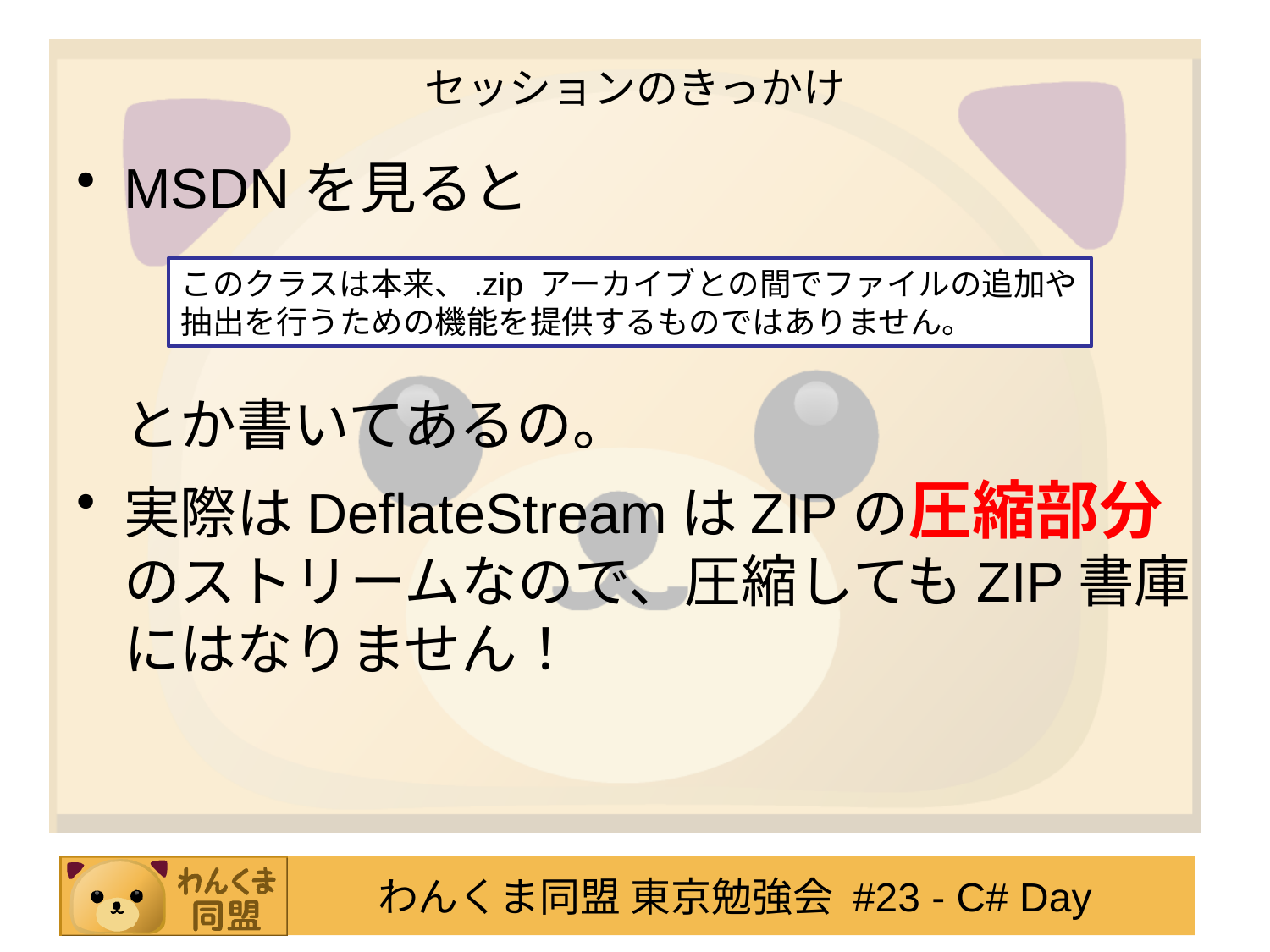

# セッションのきっかけ
MSDNを見ると

	とか書いてあるの。
実際はDeflateStreamはZIPの圧縮部分のストリームなので、圧縮してもZIP書庫にはなりません！

このクラスは本来、.zip アーカイブとの間でファイルの追加や抽出を行うための機能を提供するものではありません。